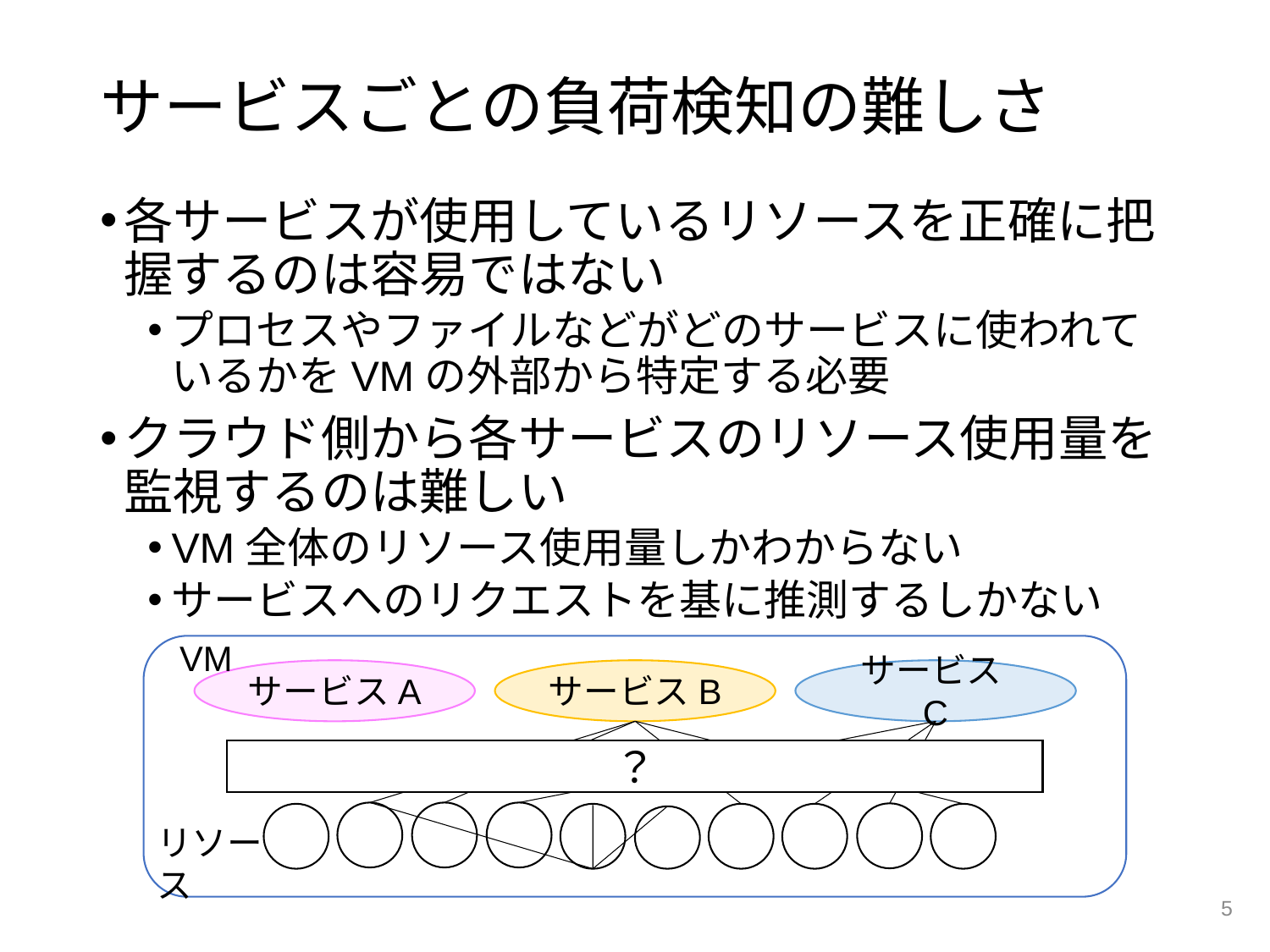

# サービスごとの負荷検知の難しさ
各サービスが使用しているリソースを正確に把握するのは容易ではない
プロセスやファイルなどがどのサービスに使われているかをVMの外部から特定する必要
クラウド側から各サービスのリソース使用量を監視するのは難しい
VM全体のリソース使用量しかわからない
サービスへのリクエストを基に推測するしかない
VM

サービスB
サービスC
サービスA
？

リソース
5